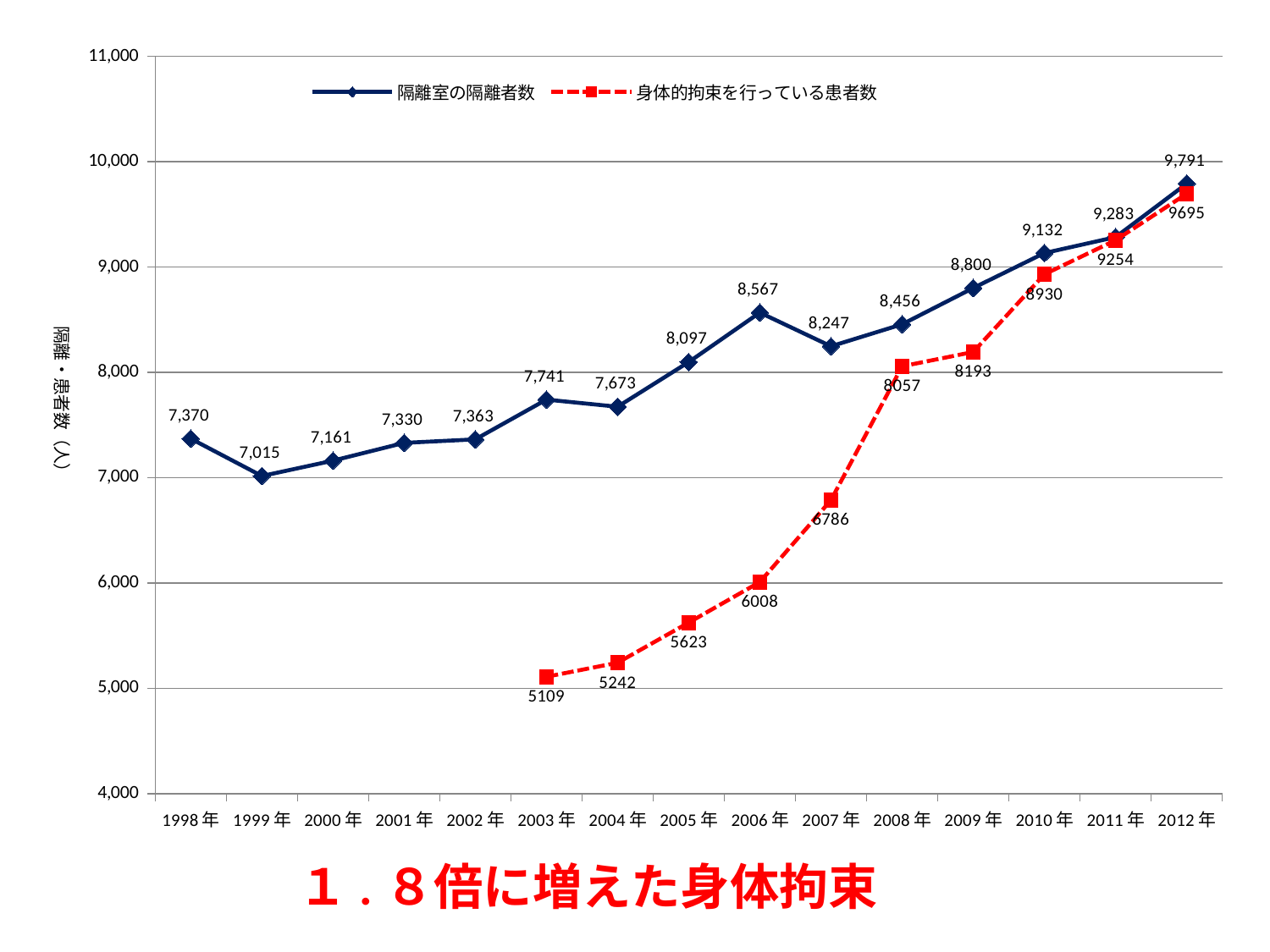

### Chart

| Category | 隔離室の隔離者数 | 身体的拘束を行っている患者数 |
|---|---|---|
| 1998年 | 7370.0 | None |
| 1999年 | 7015.0 | None |
| 2000年 | 7161.0 | None |
| 2001年 | 7330.0 | None |
| 2002年 | 7363.0 | None |
| 2003年 | 7741.0 | 5109.0 |
| 2004年 | 7673.0 | 5242.0 |
| 2005年 | 8097.0 | 5623.0 |
| 2006年 | 8567.0 | 6008.0 |
| 2007年 | 8247.0 | 6786.0 |
| 2008年 | 8456.0 | 8057.0 |
| 2009年 | 8800.0 | 8193.0 |
| 2010年 | 9132.0 | 8930.0 |
| 2011年 | 9283.0 | 9254.0 |
| 2012年 | 9791.0 | 9695.0 |
１.８倍に増えた身体拘束